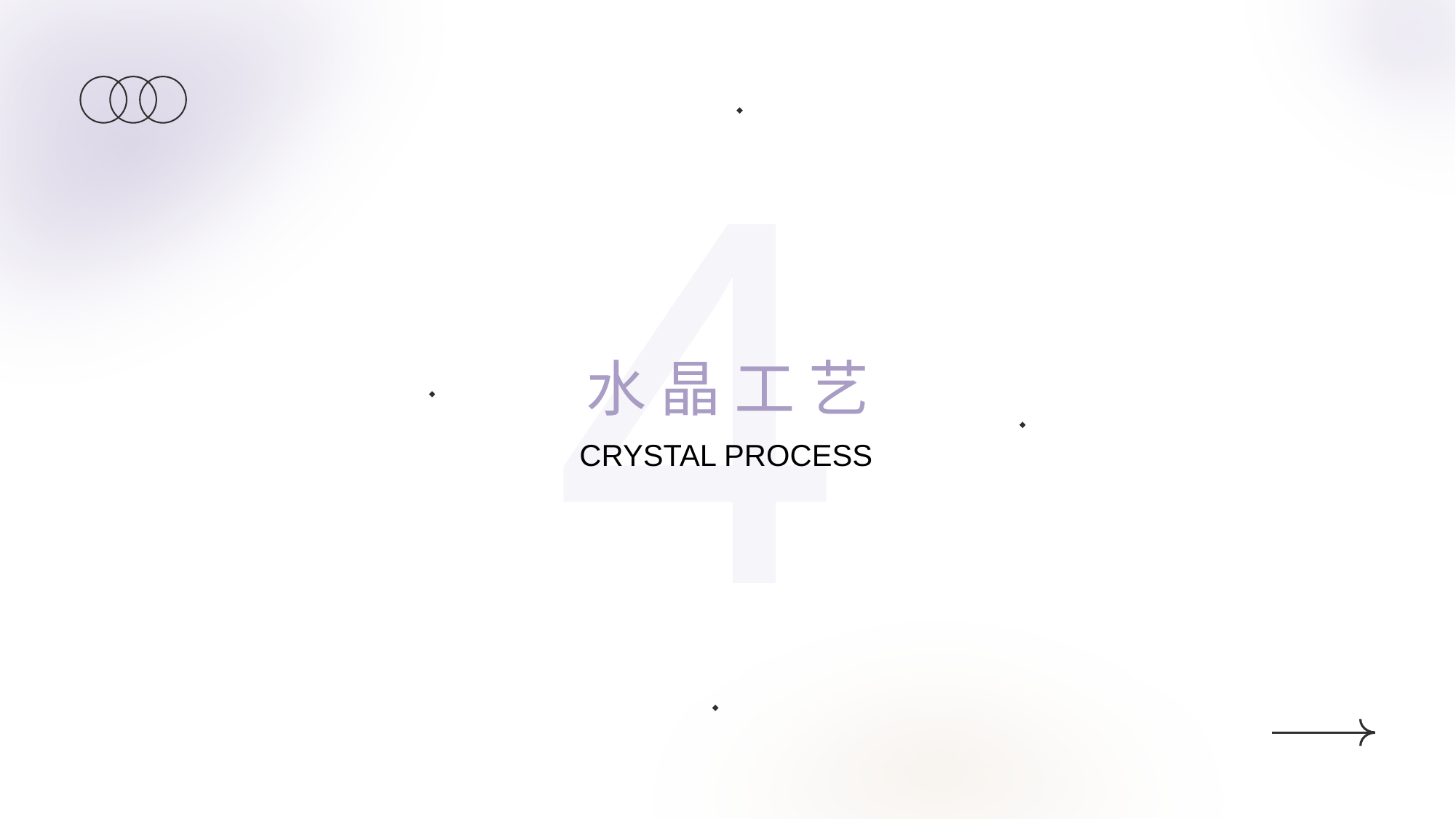

4
水 晶 工 艺
CRYSTAL PROCESS